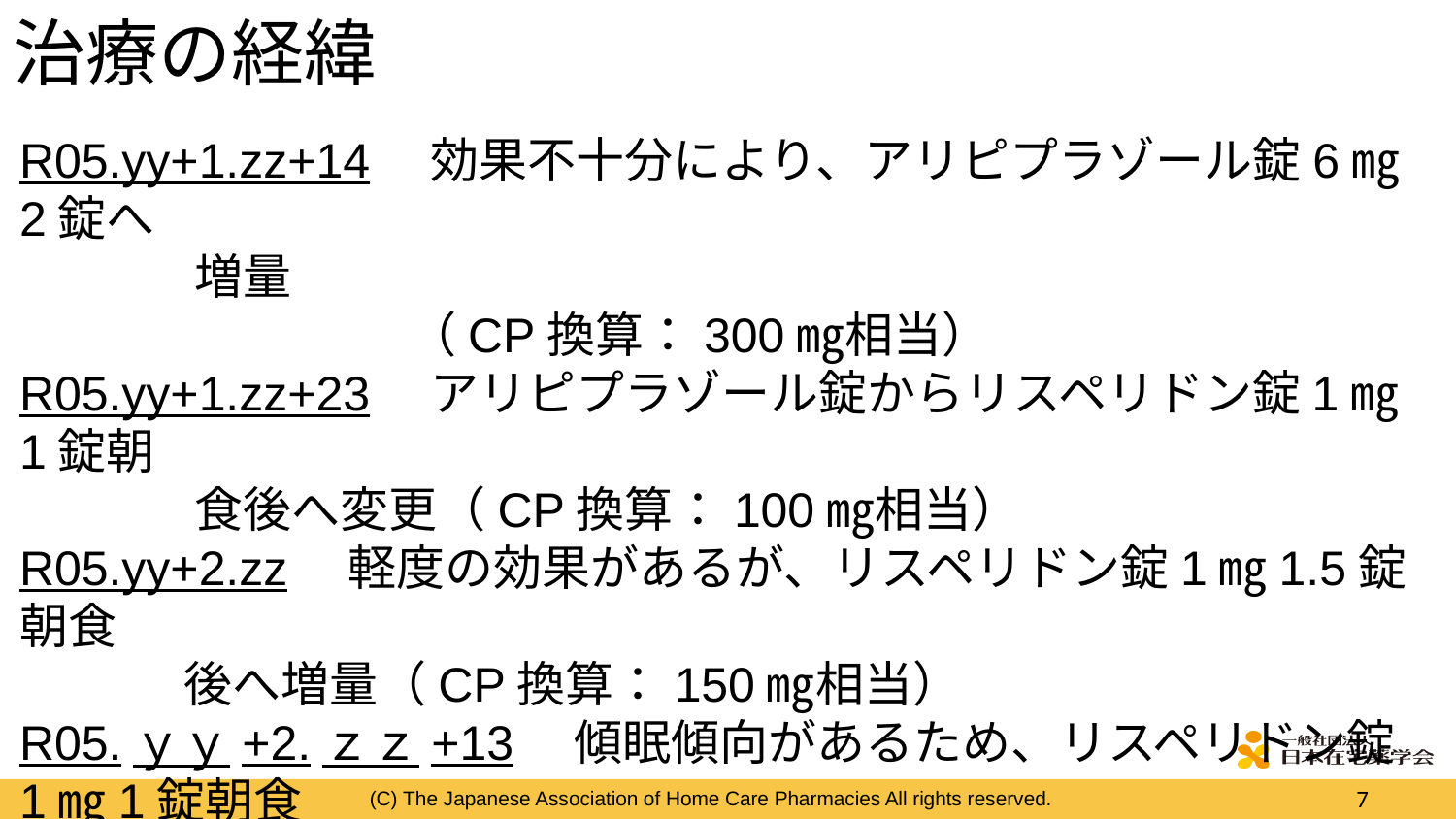

治療の経緯
R05.yy+1.zz+14　効果不十分により、アリピプラゾール錠6㎎2錠へ
               増量
　　　　　　　　（CP換算：300㎎相当）
R05.yy+1.zz+23　アリピプラゾール錠からリスペリドン錠1㎎1錠朝
               食後へ変更（CP換算：100㎎相当）
R05.yy+2.zz　軽度の効果があるが、リスペリドン錠1㎎1.5錠朝食
              後へ増量（CP換算：150㎎相当）
R05.ｙｙ+2.ｚｚ+13　傾眠傾向があるため、リスペリドン錠1㎎1錠朝食
　　　　　　　後へ減量（CP換算：100㎎相当）
R05.yy+2.zz+22　傾眠傾向があるが、立ち上がり頻度は以前より
              改善傾向か
(C) The Japanese Association of Home Care Pharmacies All rights reserved.
7